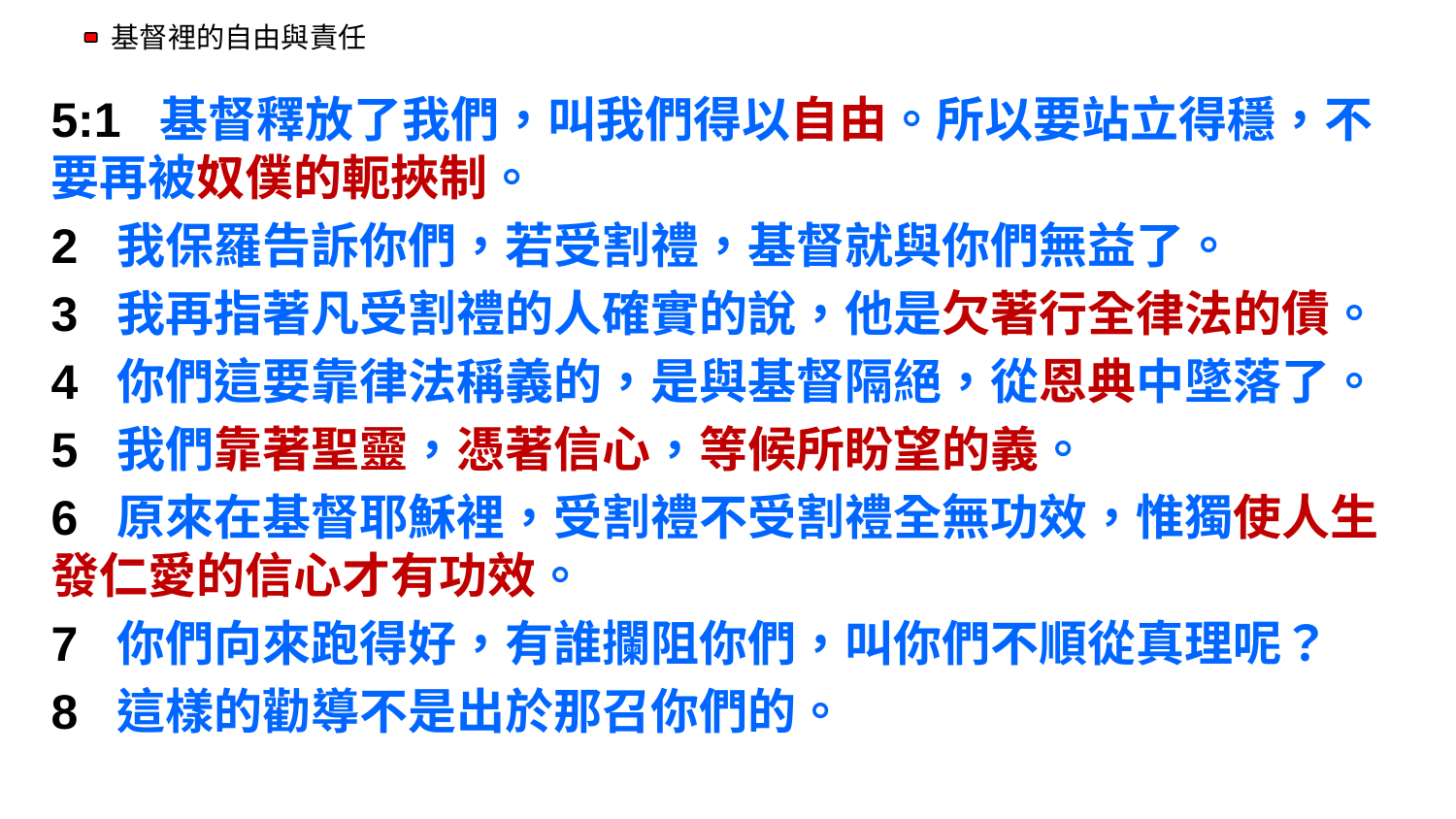

#
5:1  基督釋放了我們，叫我們得以自由。所以要站立得穩，不要再被奴僕的軛挾制。
2  我保羅告訴你們，若受割禮，基督就與你們無益了。
3  我再指著凡受割禮的人確實的說，他是欠著行全律法的債。
4  你們這要靠律法稱義的，是與基督隔絕，從恩典中墜落了。
5  我們靠著聖靈，憑著信心，等候所盼望的義。
6  原來在基督耶穌裡，受割禮不受割禮全無功效，惟獨使人生發仁愛的信心才有功效。
7  你們向來跑得好，有誰攔阻你們，叫你們不順從真理呢？
8  這樣的勸導不是出於那召你們的。